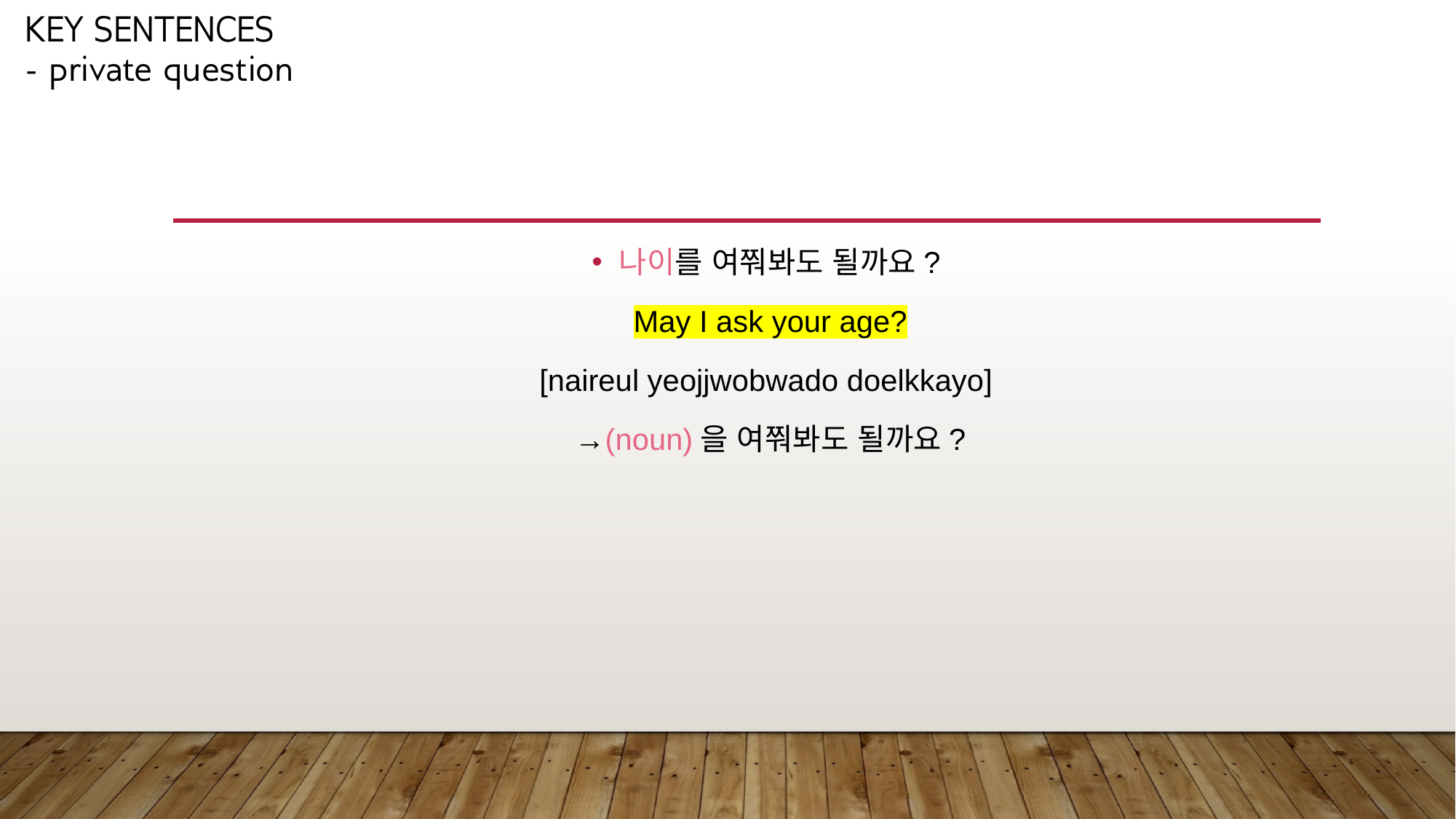

Key sentences
- private question
나이를 여쭤봐도 될까요?
May I ask your age?
[naireul yeojjwobwado doelkkayo]
→(noun)을 여쭤봐도 될까요?